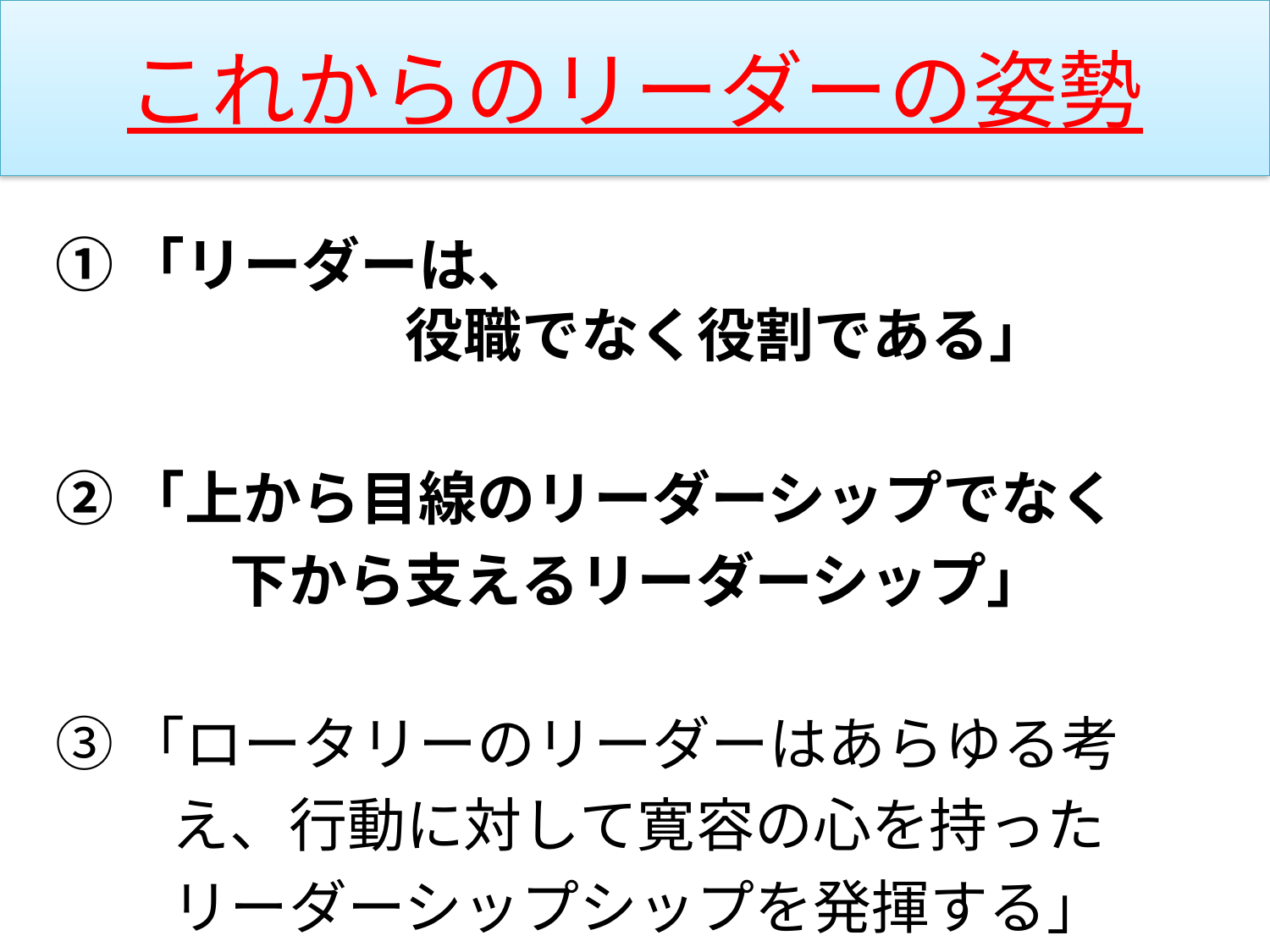

# これからのリーダーの姿勢
①「リーダーは、
　　　　　　役職でなく役割である」

②「上から目線のリーダーシップでなく
　　　下から支えるリーダーシップ」

③「ロータリーのリーダーはあらゆる考
　　え、行動に対して寛容の心を持った
　　リーダーシップシップを発揮する」